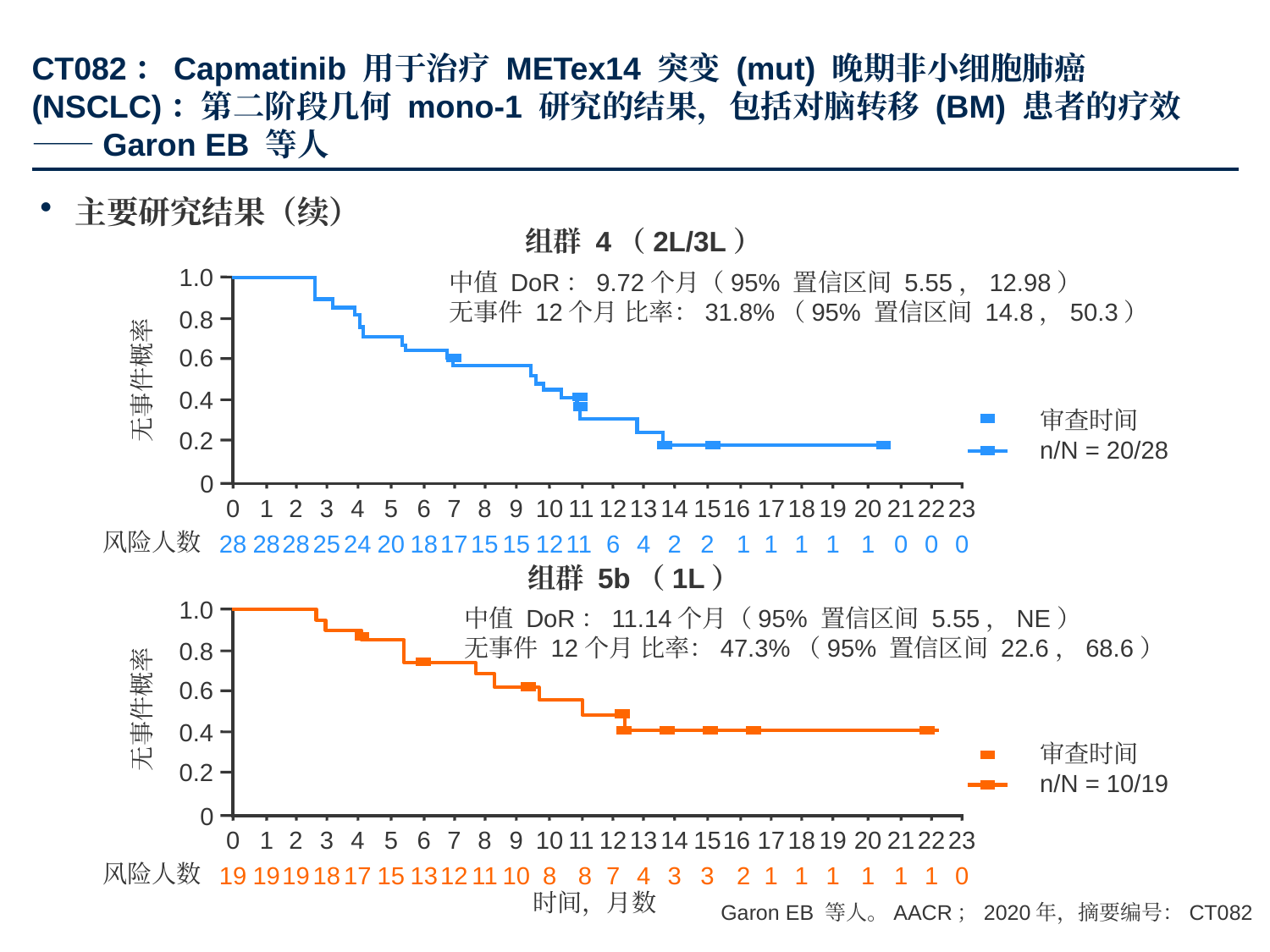

# CT082：Capmatinib 用于治疗 METex14 突变 (mut) 晚期非小细胞肺癌(NSCLC)：第二阶段几何 mono-1 研究的结果，包括对脑转移 (BM) 患者的疗效——Garon EB 等人
主要研究结果（续）

组群 4（2L/3L）
1.0
中值 DoR：9.72个月（95% 置信区间 5.55，12.98）
无事件 12个月 比率：31.8%（95% 置信区间 14.8，50.3）

0.8

0.6
无事件概率

0.4
审查时间
n/N = 20/28

0.2

0

0
1
2
3
4
5
6
7
8
9
10
11
12
13
14
15
16
17
18
19
20
21
22
23
风险人数
28
28
28
25
24
20
18
17
15
15
12
11
6
4
2
2
1
1
1
1
1
0
0
0
组群 5b（1L）
1.0
中值 DoR：11.14个月（95% 置信区间 5.55，NE）
无事件 12个月 比率：47.3%（95% 置信区间 22.6，68.6）

0.8

0.6
无事件概率

0.4

审查时间
n/N = 10/19
0.2

0

0
1
2
3
4
5
6
7
8
9
10
11
12
13
14
15
16
17
18
19
20
21
22
23
风险人数
19
19
19
18
17
15
13
12
11
10
8
8
7
4
3
3
2
1
1
1
1
1
1
0
时间，月数
Garon EB 等人。AACR；2020年，摘要编号：CT082